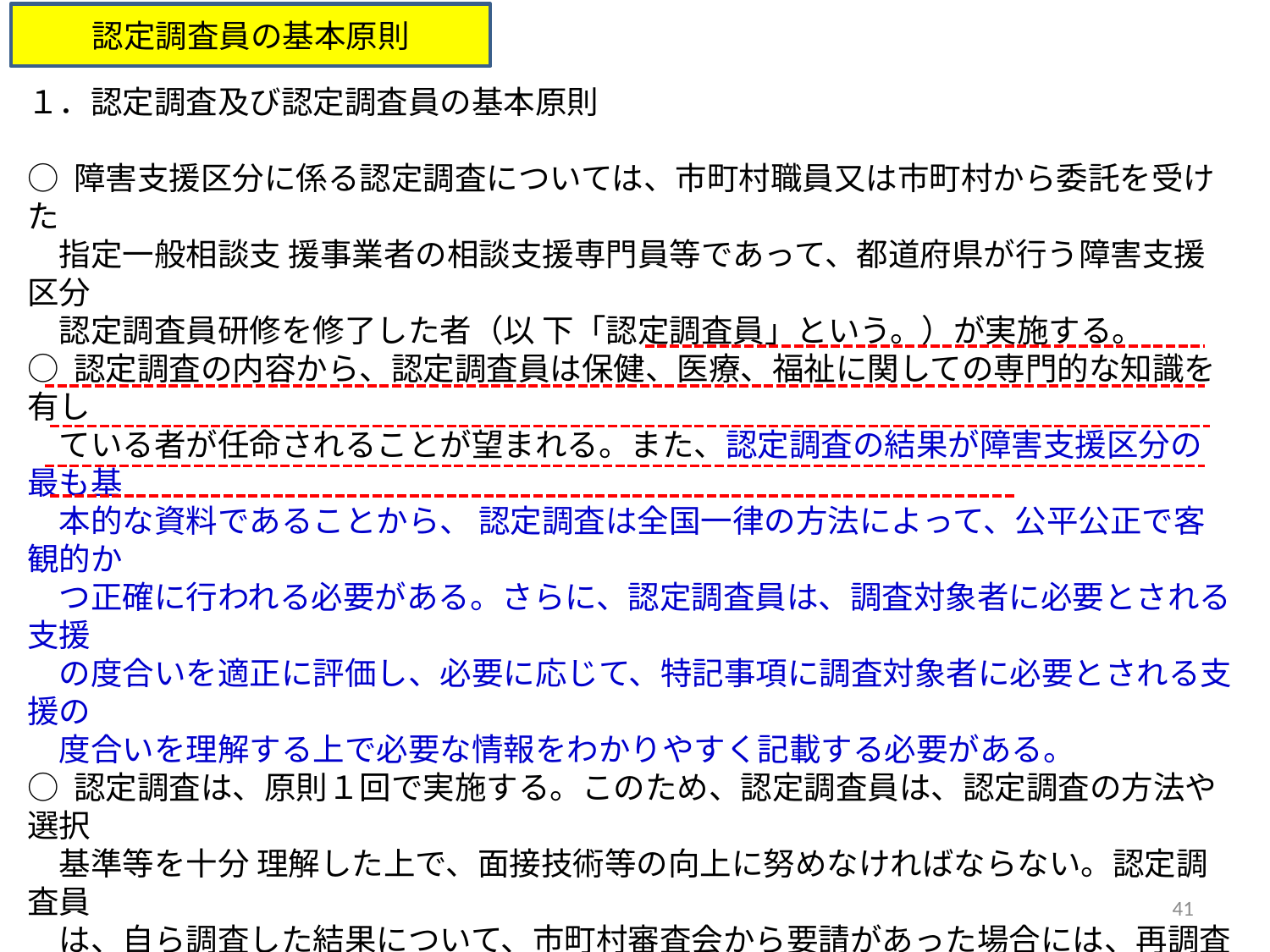

認定調査員の基本原則
１．認定調査及び認定調査員の基本原則

○ 障害支援区分に係る認定調査については、市町村職員又は市町村から委託を受けた
　指定一般相談支 援事業者の相談支援専門員等であって、都道府県が行う障害支援区分
　認定調査員研修を修了した者（以 下「認定調査員」という。）が実施する。
○ 認定調査の内容から、認定調査員は保健、医療、福祉に関しての専門的な知識を有し
　ている者が任命されることが望まれる。また、認定調査の結果が障害支援区分の最も基
　本的な資料であることから、 認定調査は全国一律の方法によって、公平公正で客観的か
　つ正確に行われる必要がある。さらに、認定調査員は、調査対象者に必要とされる支援
　の度合いを適正に評価し、必要に応じて、特記事項に調査対象者に必要とされる支援の
　度合いを理解する上で必要な情報をわかりやすく記載する必要がある。
○ 認定調査は、原則１回で実施する。このため、認定調査員は、認定調査の方法や選択
　基準等を十分 理解した上で、面接技術等の向上に努めなければならない。認定調査員
　は、自ら調査した結果について、市町村審査会から要請があった場合には、再調査の実
　施や、照会に対する回答、市町村審査会への出席、審査対象者の状況等に関する意見
　等を求められることがある。
○ 認定調査員は、過去にその職にあった者も含め、認定調査に関連して知り得た個人の
　秘密に関して 守秘義務がある。このことは、市町村から認定調査の委託を受けた認定調
　査員も同様である。これに違反した場合は、公務員に課せられる罰則が適用されることに
　なる。ここでいう「公務員に課せられ る罰則」とは、地方公務員法では、１年以下の懲役又
　は３万円以下の罰金に処すると規定されている。
 （「地方公務員法」第 34 条第１項及び第60 条第２号）
41